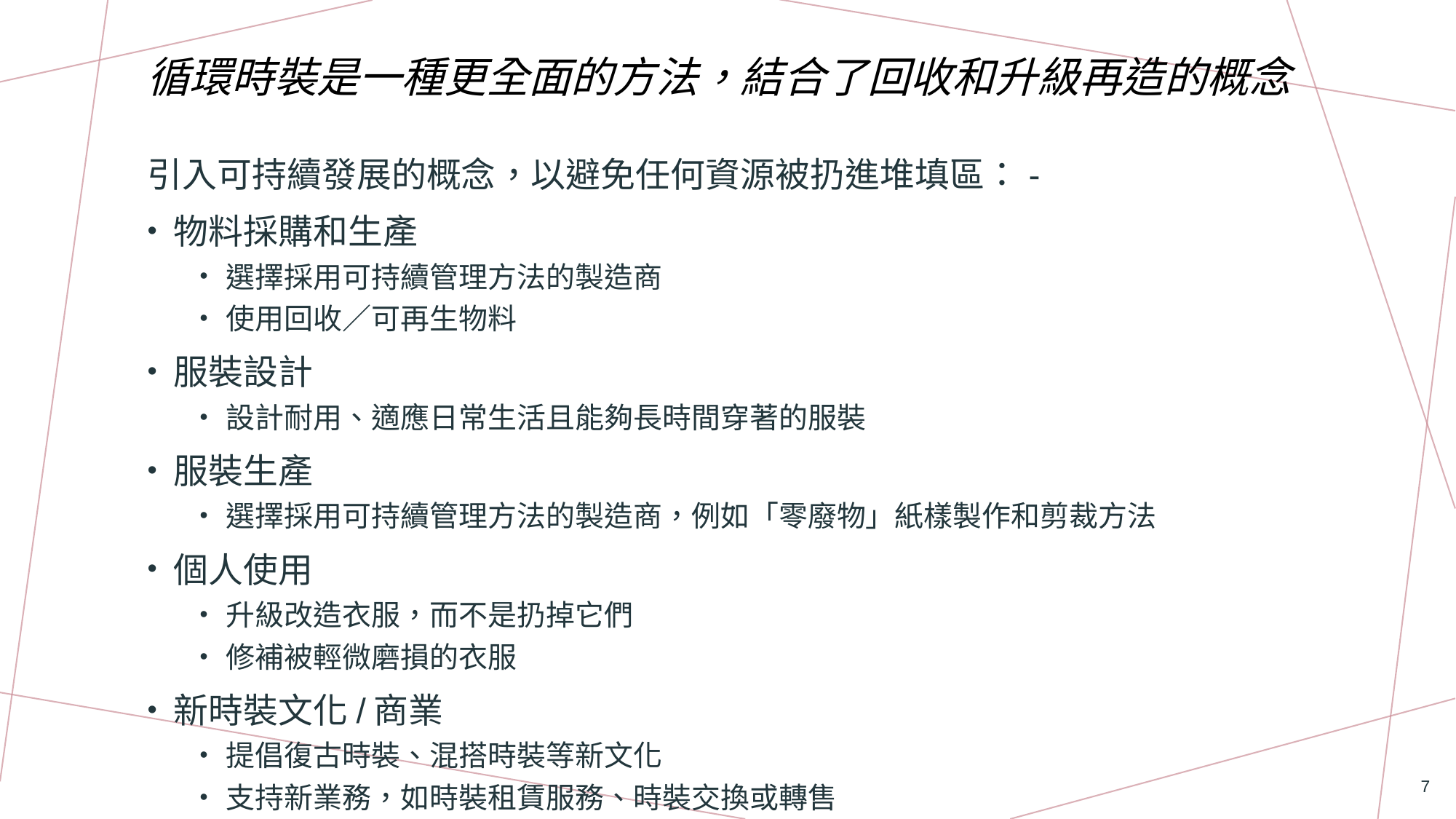

# 循環時裝是一種更全面的方法，結合了回收和升級再造的概念
引入可持續發展的概念，以避免任何資源被扔進堆填區：-
物料採購和生產
選擇採用可持續管理方法的製造商
使用回收／可再生物料
服裝設計
設計耐用、適應日常生活且能夠長時間穿著的服裝
服裝生產
選擇採用可持續管理方法的製造商，例如「零廢物」紙樣製作和剪裁方法
個人使用
升級改造衣服，而不是扔掉它們
修補被輕微磨損的衣服
新時裝文化/商業
提倡復古時裝、混搭時裝等新文化
支持新業務，如時裝租賃服務、時裝交換或轉售
7